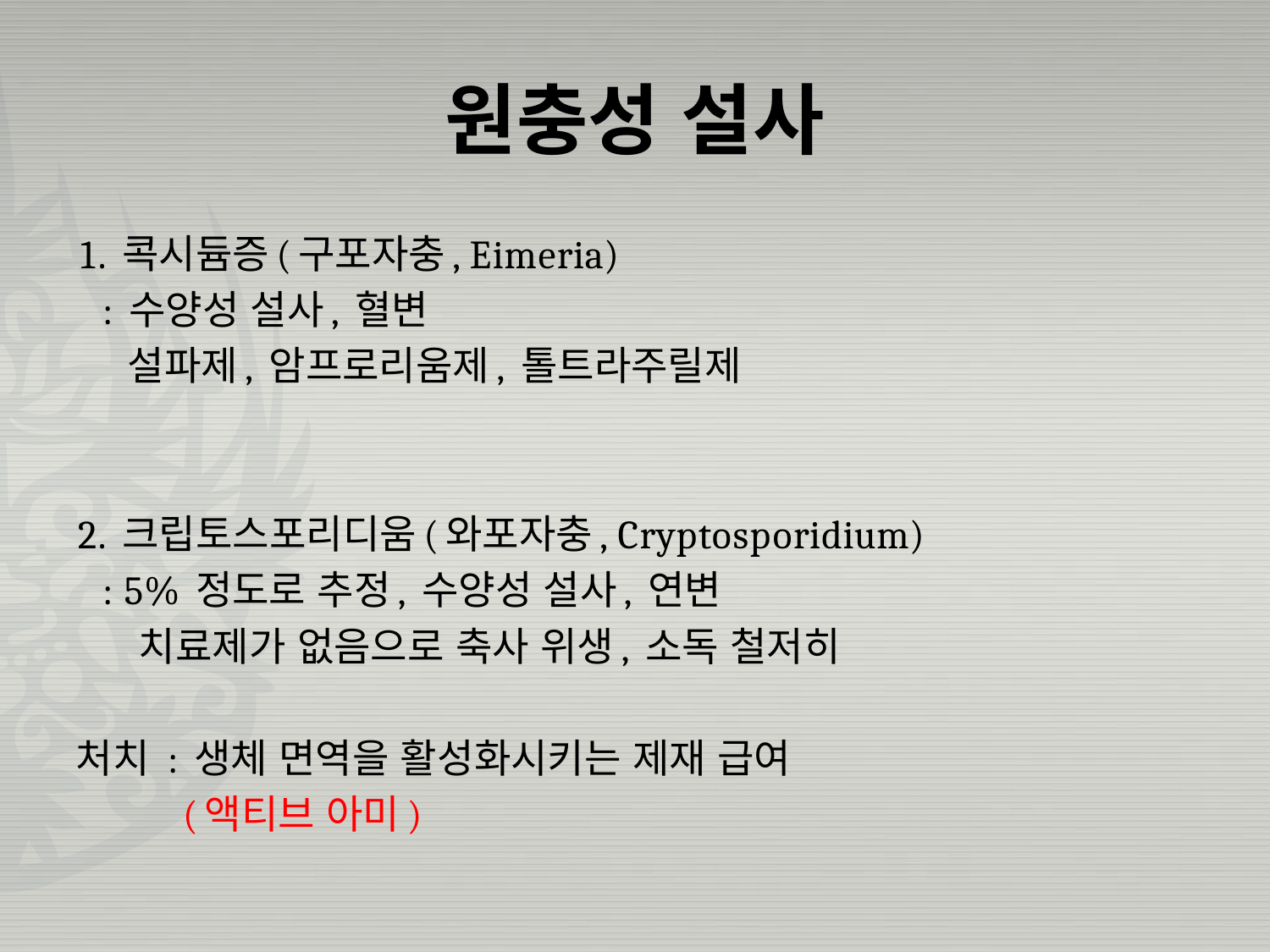

# 원충성 설사
1. 콕시듐증(구포자충, Eimeria)
   : 수양성 설사, 혈변
    설파제, 암프로리움제, 톨트라주릴제

2. 크립토스포리디움(와포자충, Cryptosporidium)
   : 5% 정도로 추정, 수양성 설사, 연변
     치료제가 없음으로 축사 위생, 소독 철저히

처치 : 생체 면역을 활성화시키는 제재 급여
            (액티브 아미)